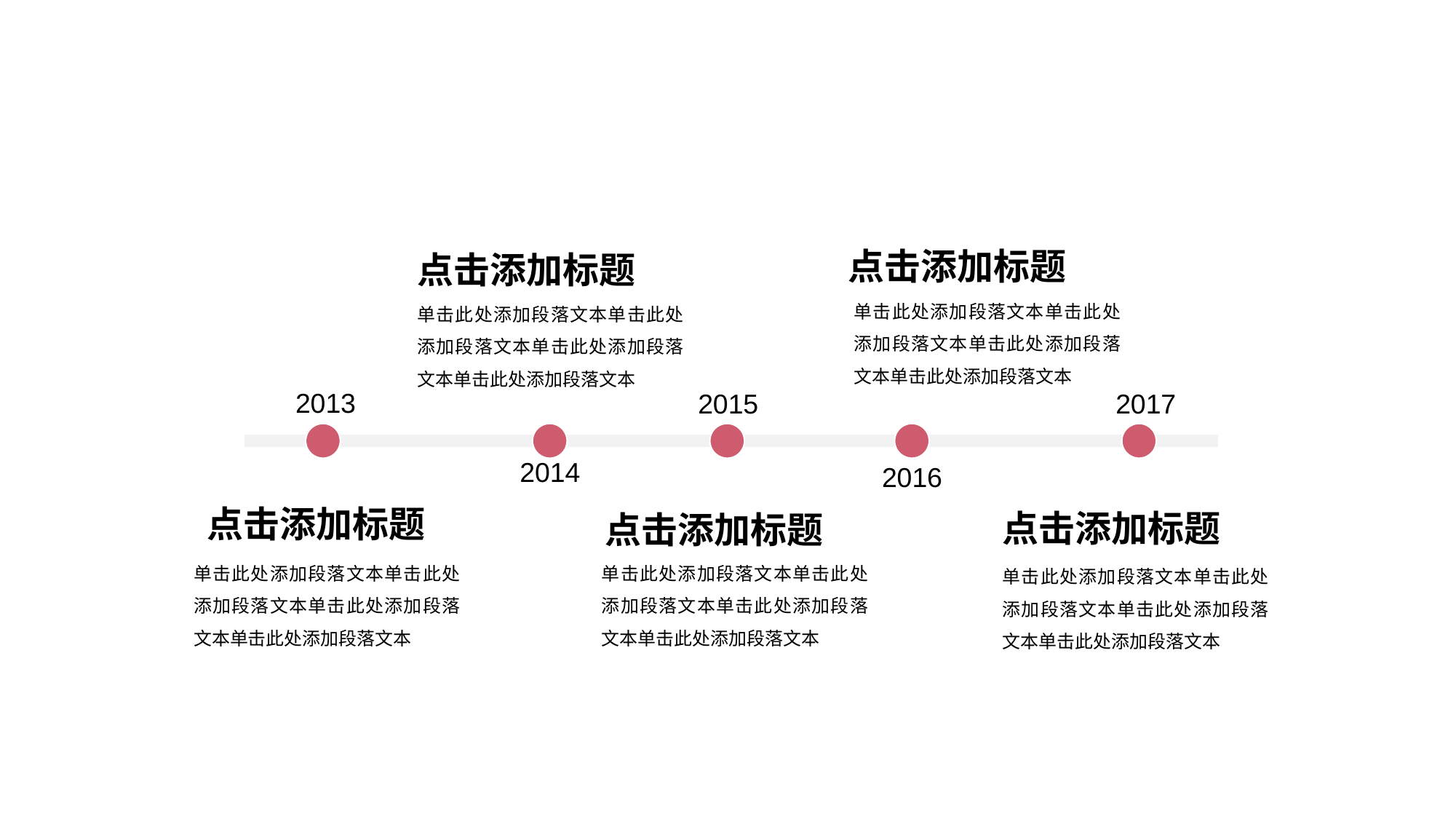

点击添加标题
单击此处添加段落文本单击此处添加段落文本单击此处添加段落文本单击此处添加段落文本
点击添加标题
单击此处添加段落文本单击此处添加段落文本单击此处添加段落文本单击此处添加段落文本
2013
2015
2017

2014
2016
点击添加标题
单击此处添加段落文本单击此处添加段落文本单击此处添加段落文本单击此处添加段落文本
点击添加标题
单击此处添加段落文本单击此处添加段落文本单击此处添加段落文本单击此处添加段落文本
点击添加标题
单击此处添加段落文本单击此处添加段落文本单击此处添加段落文本单击此处添加段落文本